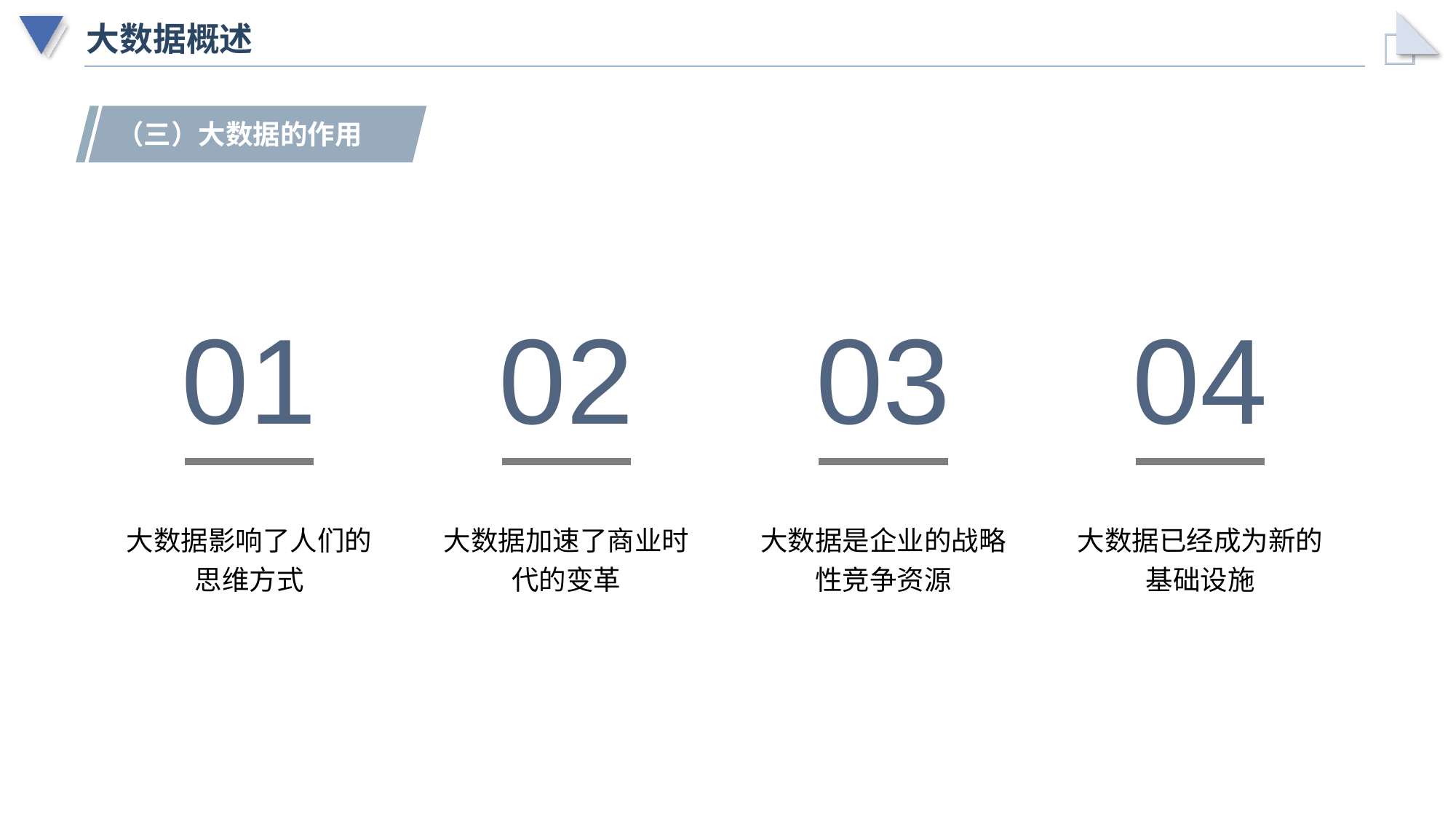

# 大数据概述

（三）大数据的作用
01
大数据影响了人们的思维方式
02
大数据加速了商业时代的变革
03
大数据是企业的战略性竞争资源
04
大数据已经成为新的基础设施